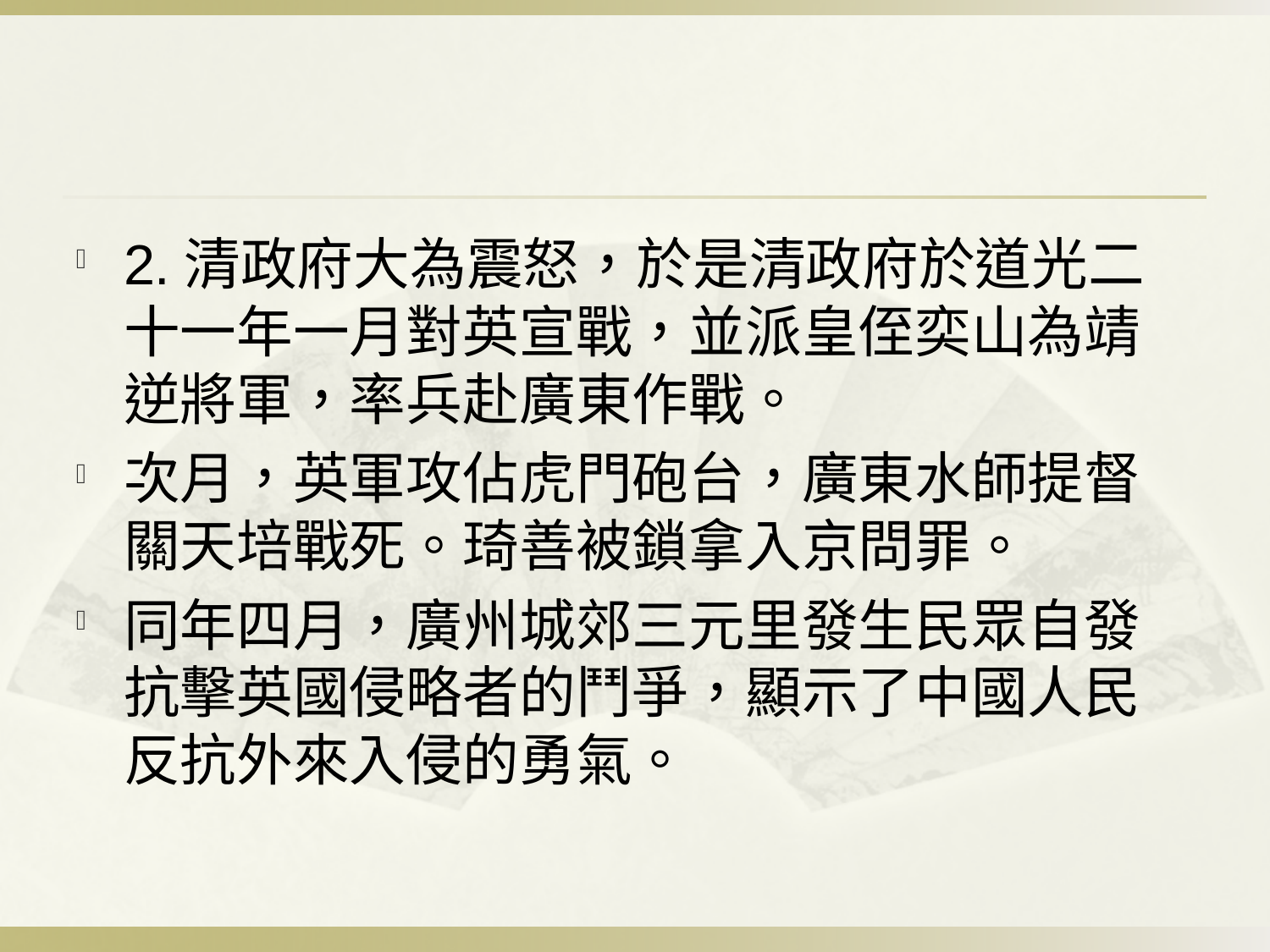

#
2.清政府大為震怒，於是清政府於道光二十一年一月對英宣戰，並派皇侄奕山為靖逆將軍，率兵赴廣東作戰。
次月，英軍攻佔虎門砲台，廣東水師提督關天培戰死。琦善被鎖拿入京問罪。
同年四月，廣州城郊三元里發生民眾自發抗擊英國侵略者的鬥爭，顯示了中國人民反抗外來入侵的勇氣。